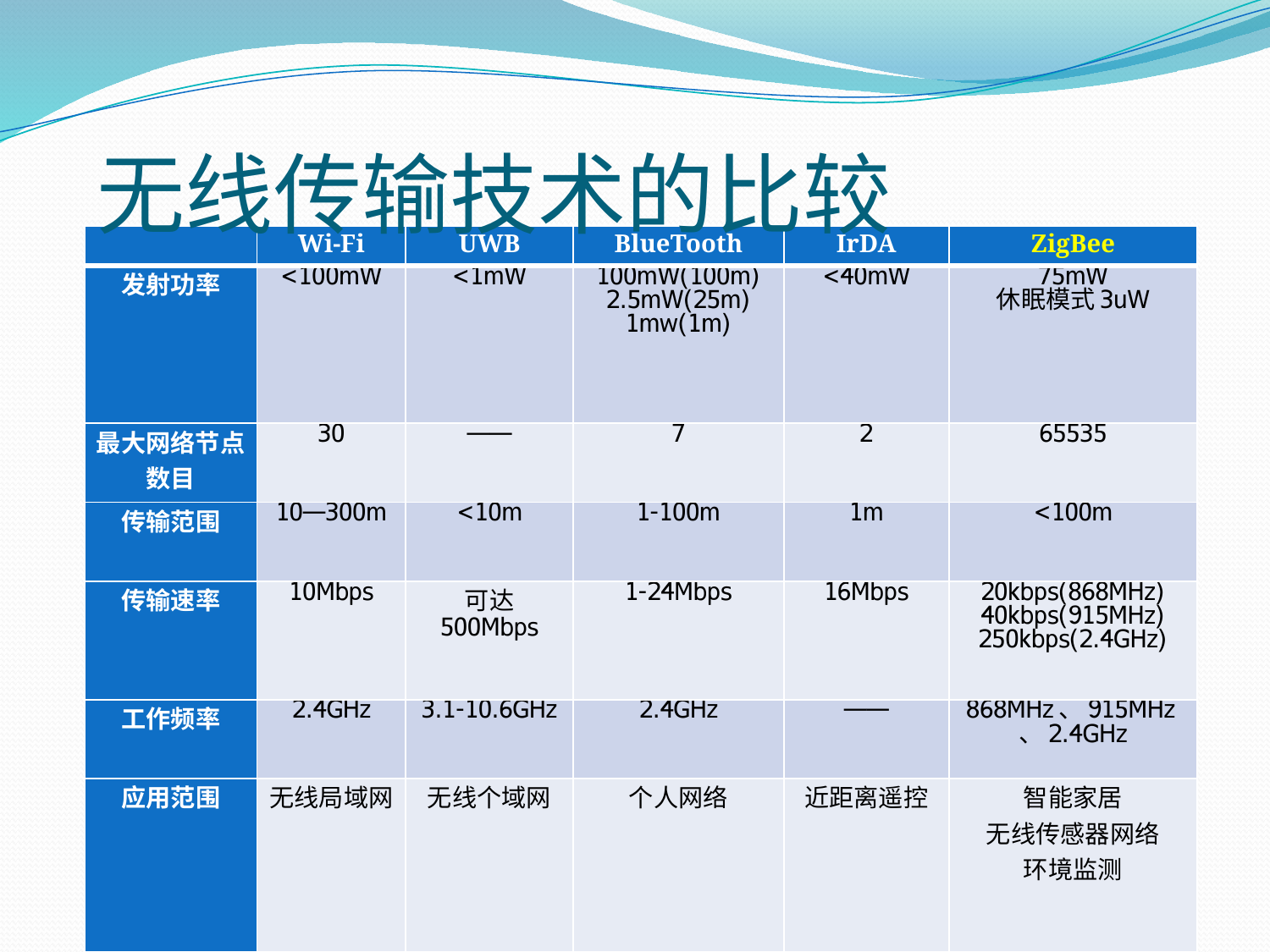

无线传输技术的比较
|  | Wi-Fi | UWB | BlueTooth | IrDA | ZigBee |
| --- | --- | --- | --- | --- | --- |
| 发射功率 | <100mW | <1mW | 100mW(100m) 2.5mW(25m) 1mw(1m) | <40mW | 75mW 休眠模式3uW |
| 最大网络节点数目 | 30 | —— | 7 | 2 | 65535 |
| 传输范围 | 10—300m | <10m | 1-100m | 1m | <100m |
| 传输速率 | 10Mbps | 可达 500Mbps | 1-24Mbps | 16Mbps | 20kbps(868MHz) 40kbps(915MHz) 250kbps(2.4GHz) |
| 工作频率 | 2.4GHz | 3.1-10.6GHz | 2.4GHz | —— | 868MHz、915MHz、2.4GHz |
| 应用范围 | 无线局域网 | 无线个域网 | 个人网络 | 近距离遥控 | 智能家居 无线传感器网络 环境监测 |